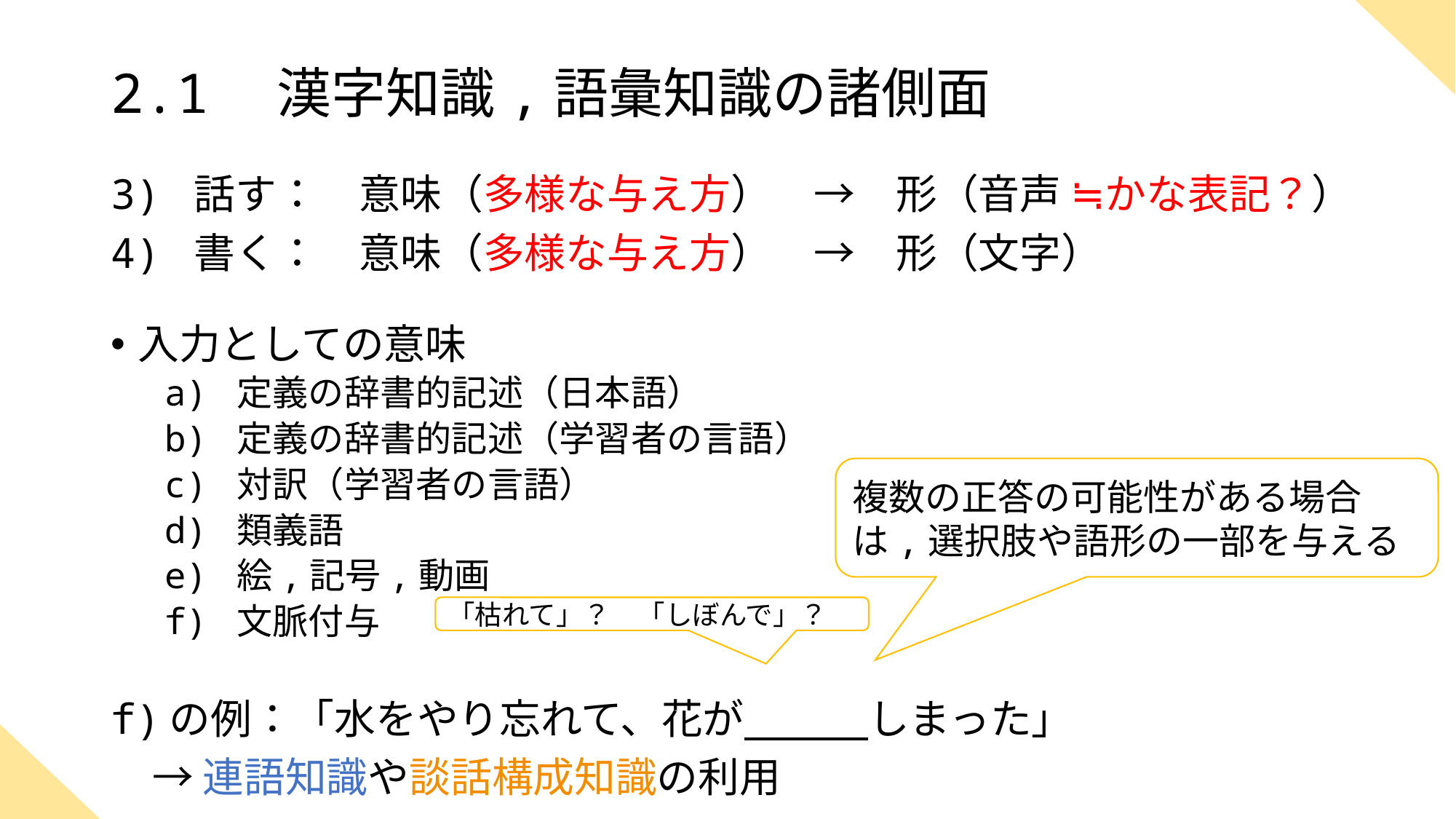

# 2.1　漢字知識,語彙知識の諸側面
3) 話す：　意味（多様な与え方）　→　形（音声 ≒かな表記？）
4) 書く：　意味（多様な与え方）　→　形（文字）

入力としての意味
a) 定義の辞書的記述（日本語）
b) 定義の辞書的記述（学習者の言語）
c) 対訳（学習者の言語）
d) 類義語
e) 絵,記号,動画
f) 文脈付与

f)の例：「水をやり忘れて、花が　　　しまった」
　→ 連語知識や談話構成知識の利用
複数の正答の可能性がある場合は,選択肢や語形の一部を与える
「枯れて」？　「しぼんで」？